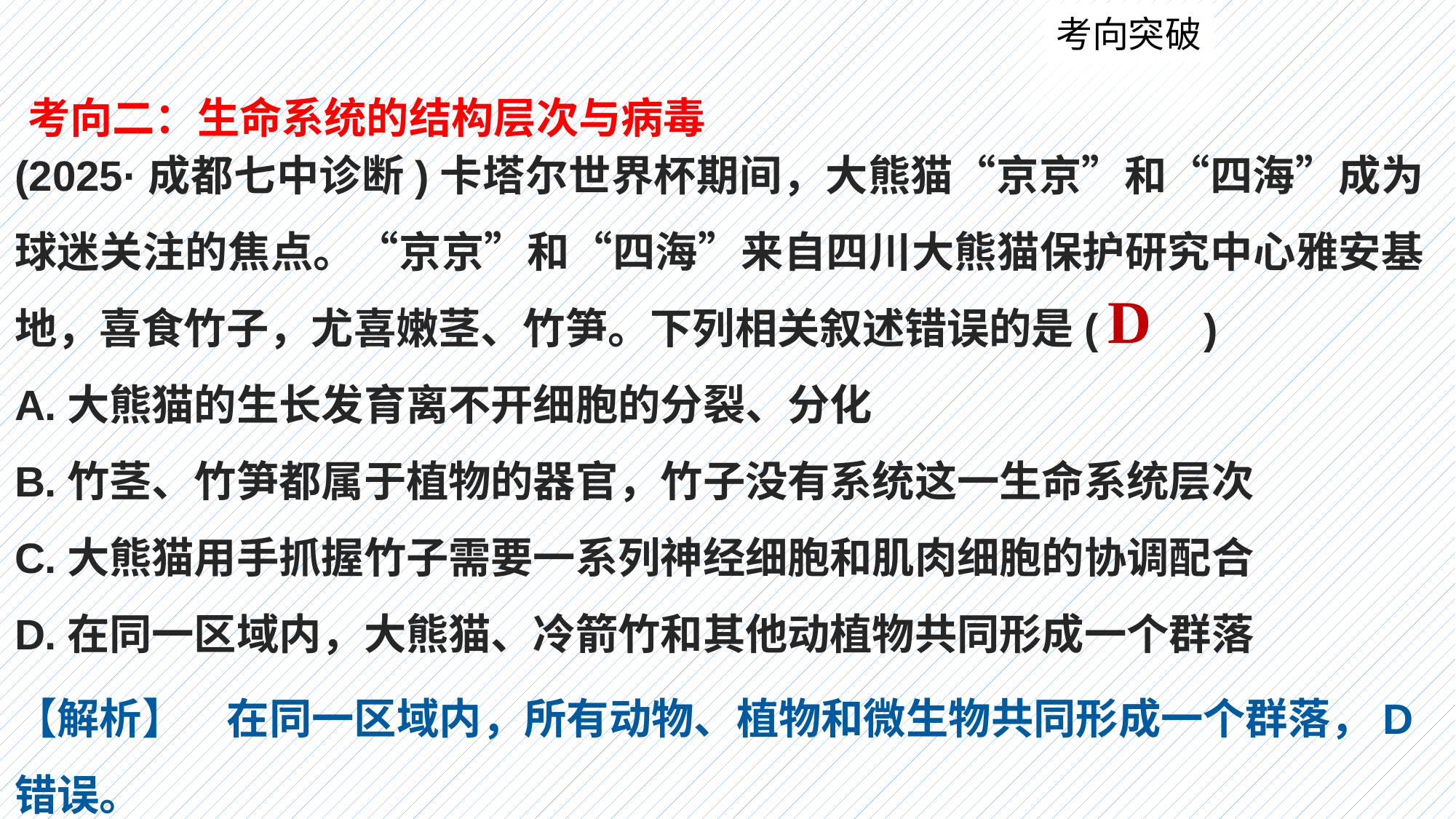

考向突破
考向二：生命系统的结构层次与病毒
(2025·成都七中诊断)卡塔尔世界杯期间，大熊猫“京京”和“四海”成为球迷关注的焦点。“京京”和“四海”来自四川大熊猫保护研究中心雅安基地，喜食竹子，尤喜嫩茎、竹笋。下列相关叙述错误的是(　　)
A.大熊猫的生长发育离不开细胞的分裂、分化
B.竹茎、竹笋都属于植物的器官，竹子没有系统这一生命系统层次
C.大熊猫用手抓握竹子需要一系列神经细胞和肌肉细胞的协调配合
D.在同一区域内，大熊猫、冷箭竹和其他动植物共同形成一个群落
D
【解析】　在同一区域内，所有动物、植物和微生物共同形成一个群落，D错误。